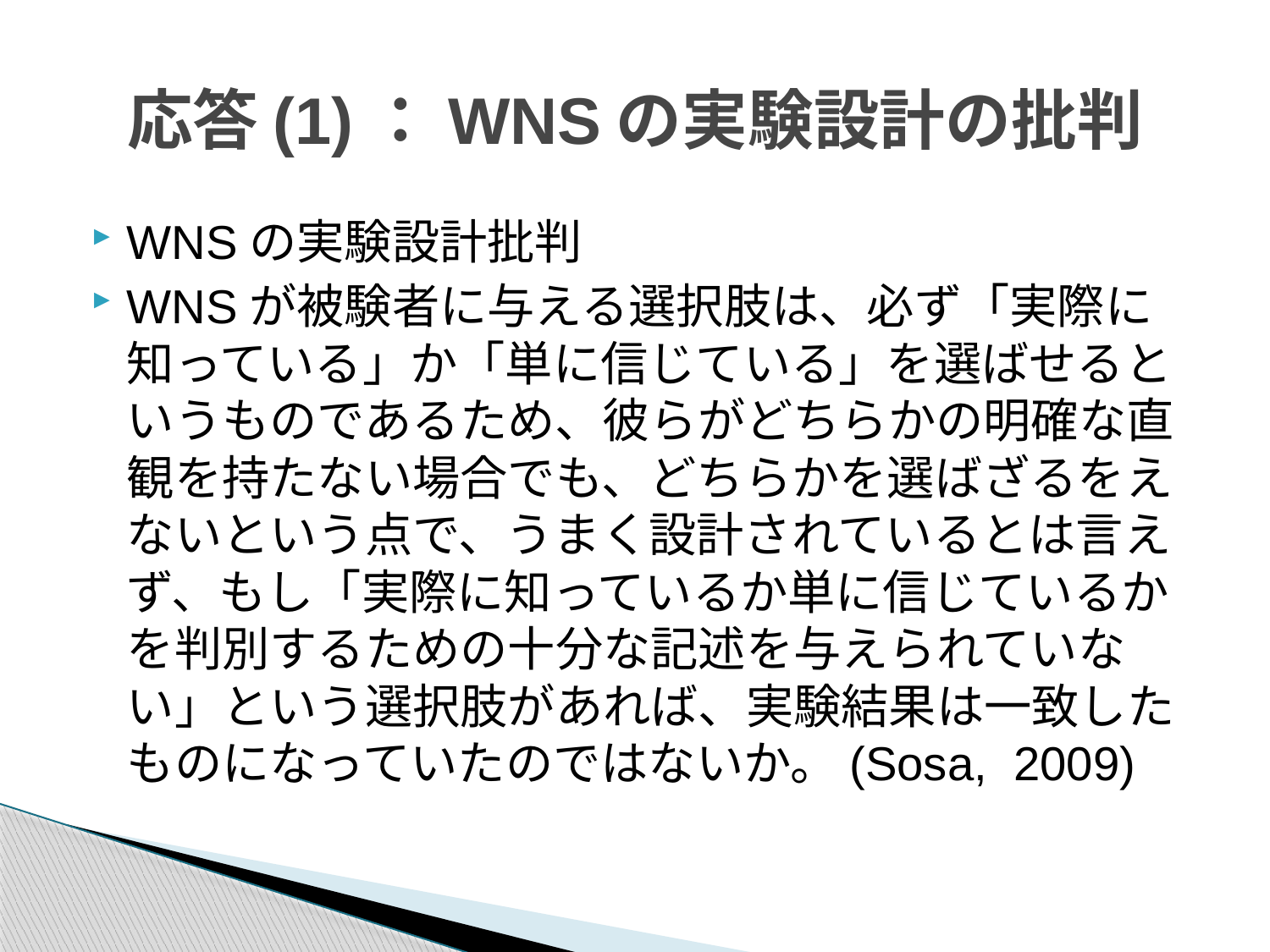

# 応答(1)：WNSの実験設計の批判
WNSの実験設計批判
WNSが被験者に与える選択肢は、必ず「実際に知っている」か「単に信じている」を選ばせるというものであるため、彼らがどちらかの明確な直観を持たない場合でも、どちらかを選ばざるをえないという点で、うまく設計されているとは言えず、もし「実際に知っているか単に信じているかを判別するための十分な記述を与えられていない」という選択肢があれば、実験結果は一致したものになっていたのではないか。(Sosa,  2009)